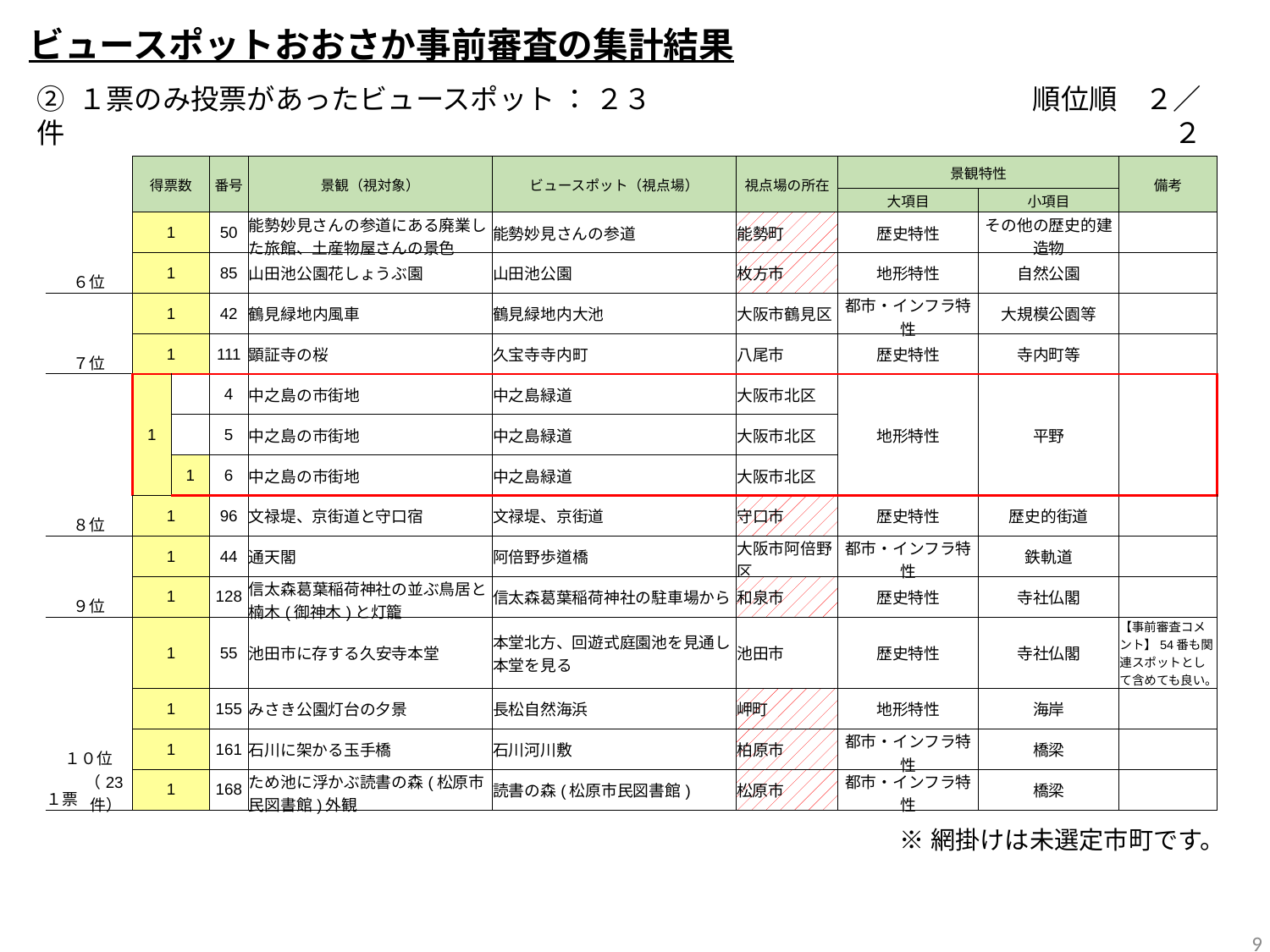

ビュースポットおおさか事前審査の集計結果
② １票のみ投票があったビュースポット ： ２３件
順位順　２／２
|  |  | 得票数 |  | 番号 | 景観（視対象） | ビュースポット（視点場） | 視点場の所在 | 景観特性 |  | 備考 |
| --- | --- | --- | --- | --- | --- | --- | --- | --- | --- | --- |
|  |  |  |  |  |  |  |  | 大項目 | 小項目 |  |
|  |  | 1 |  | 50 | 能勢妙見さんの参道にある廃業した旅館、土産物屋さんの景色 | 能勢妙見さんの参道 | 能勢町 | 歴史特性 | その他の歴史的建造物 |  |
| ６位 |  | 1 |  | 85 | 山田池公園花しょうぶ園 | 山田池公園 | 枚方市 | 地形特性 | 自然公園 |  |
|  |  | 1 |  | 42 | 鶴見緑地内風車 | 鶴見緑地内大池 | 大阪市鶴見区 | 都市・インフラ特性 | 大規模公園等 |  |
| ７位 |  | 1 |  | 111 | 顕証寺の桜 | 久宝寺寺内町 | 八尾市 | 歴史特性 | 寺内町等 |  |
|  |  | 1 |  | 4 | 中之島の市街地 | 中之島緑道 | 大阪市北区 | 地形特性 | 平野 |  |
|  |  |  |  | 5 | 中之島の市街地 | 中之島緑道 | 大阪市北区 |  |  |  |
|  |  |  | 1 | 6 | 中之島の市街地 | 中之島緑道 | 大阪市北区 |  |  |  |
| ８位 |  | 1 |  | 96 | 文禄堤、京街道と守口宿 | 文禄堤、京街道 | 守口市 | 歴史特性 | 歴史的街道 |  |
|  |  | 1 |  | 44 | 通天閣 | 阿倍野歩道橋 | 大阪市阿倍野区 | 都市・インフラ特性 | 鉄軌道 |  |
| ９位 |  | 1 |  | 128 | 信太森葛葉稲荷神社の並ぶ鳥居と楠木(御神木)と灯籠 | 信太森葛葉稲荷神社の駐車場から | 和泉市 | 歴史特性 | 寺社仏閣 |  |
|  |  | 1 |  | 55 | 池田市に存する久安寺本堂 | 本堂北方、回遊式庭園池を見通し本堂を見る | 池田市 | 歴史特性 | 寺社仏閣 | 【事前審査コメント】54番も関連スポットとして含めても良い。 |
|  |  | 1 |  | 155 | みさき公園灯台の夕景 | 長松自然海浜 | 岬町 | 地形特性 | 海岸 |  |
| １０位 |  | 1 |  | 161 | 石川に架かる玉手橋 | 石川河川敷 | 柏原市 | 都市・インフラ特性 | 橋梁 |  |
| １票 | （23件） | 1 |  | 168 | ため池に浮かぶ読書の森(松原市⺠図書館)外観 | 読書の森(松原市⺠図書館) | 松原市 | 都市・インフラ特性 | 橋梁 |  |
※網掛けは未選定市町です。
9